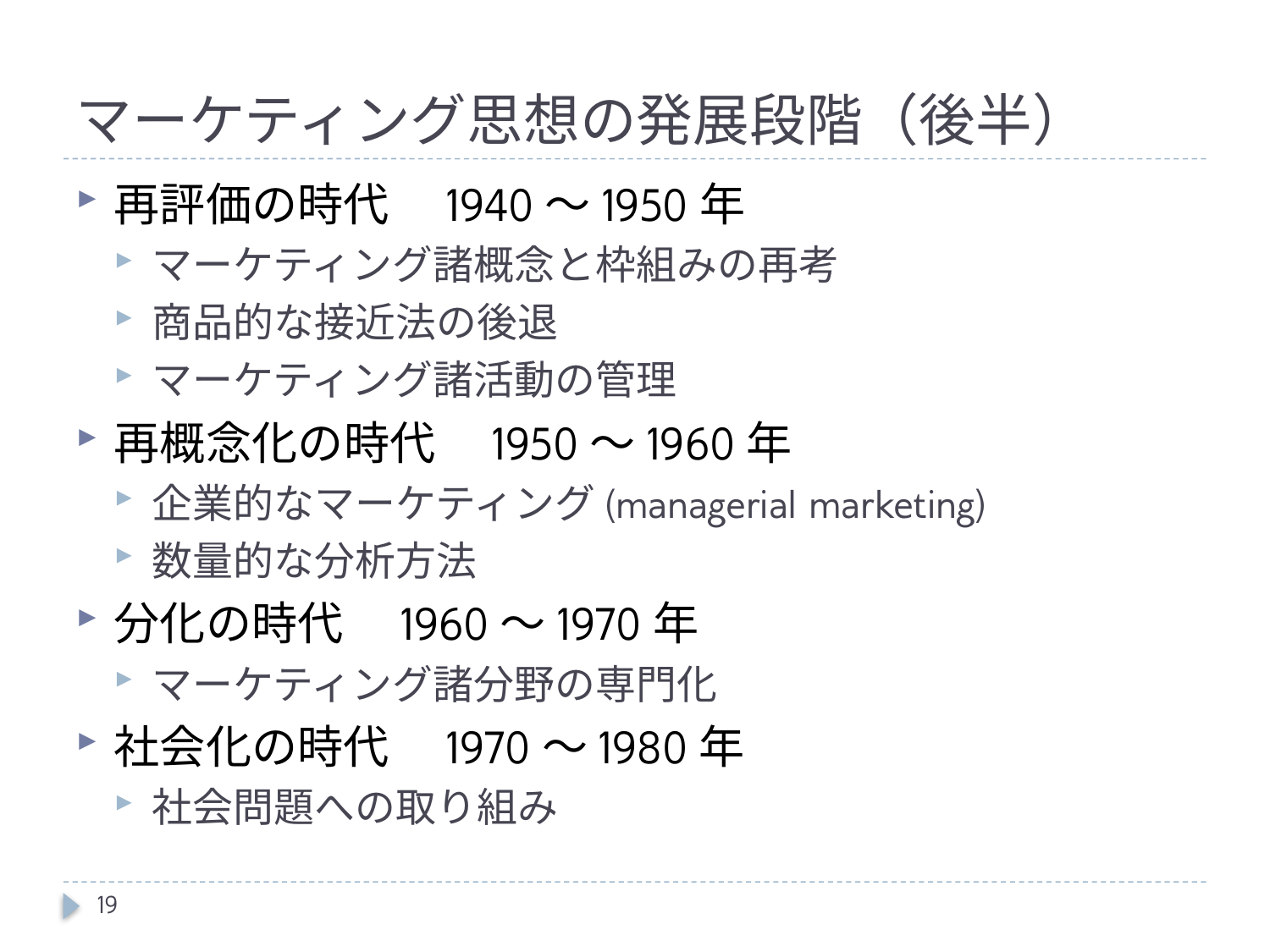

# マーケティング思想の発展段階（後半）
再評価の時代　1940～1950年
マーケティング諸概念と枠組みの再考
商品的な接近法の後退
マーケティング諸活動の管理
再概念化の時代　1950～1960年
企業的なマーケティング(managerial marketing)
数量的な分析方法
分化の時代　1960～1970年
マーケティング諸分野の専門化
社会化の時代　1970～1980年
社会問題への取り組み

19